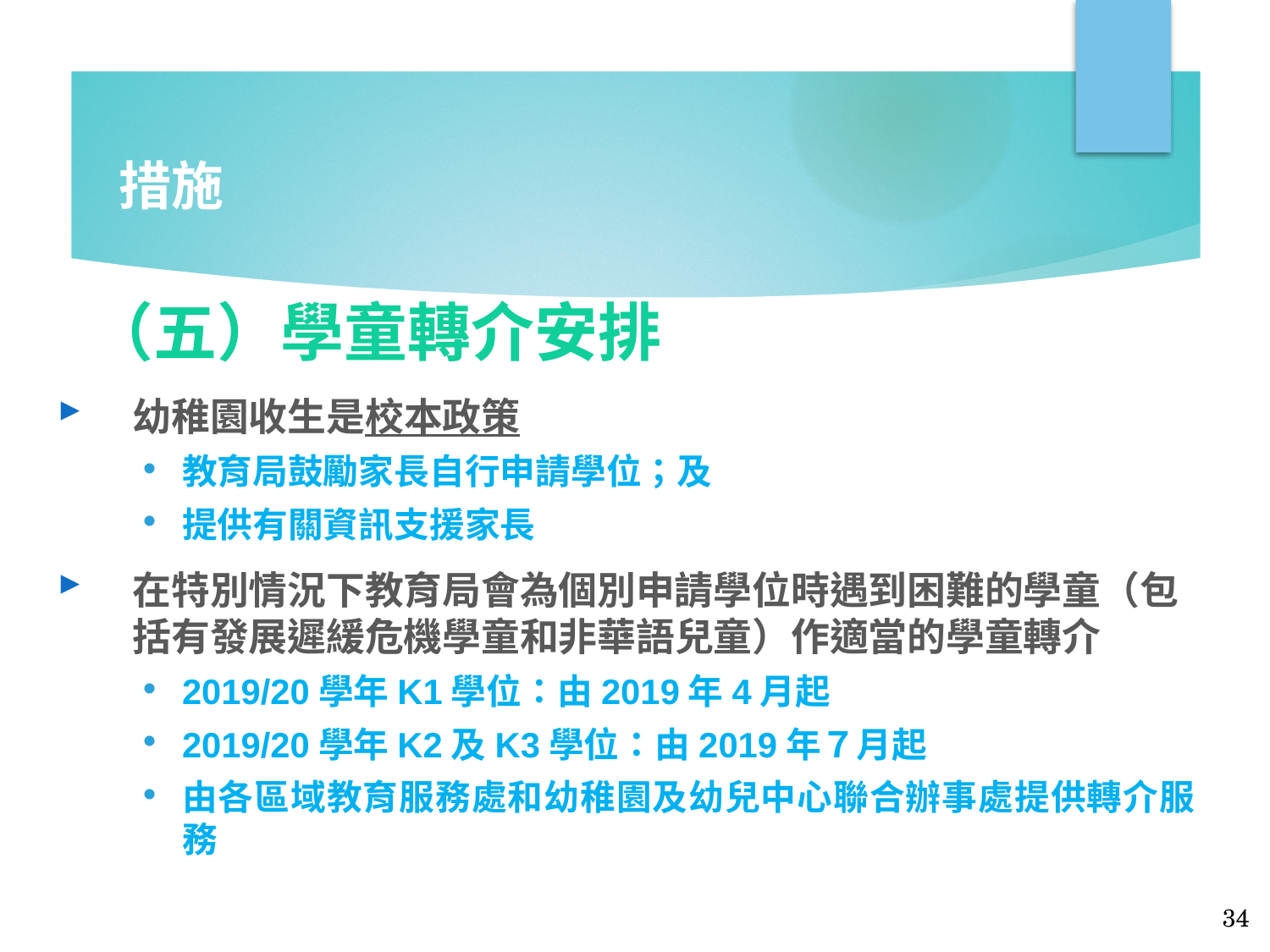

# 措施
（五）學童轉介安排
幼稚園收生是校本政策
教育局鼓勵家長自行申請學位；及
提供有關資訊支援家長
在特別情況下教育局會為個別申請學位時遇到困難的學童（包括有發展遲緩危機學童和非華語兒童）作適當的學童轉介
2019/20學年K1學位：由2019年4月起
2019/20學年K2及K3學位：由2019年７月起
由各區域教育服務處和幼稚園及幼兒中心聯合辦事處提供轉介服務

34